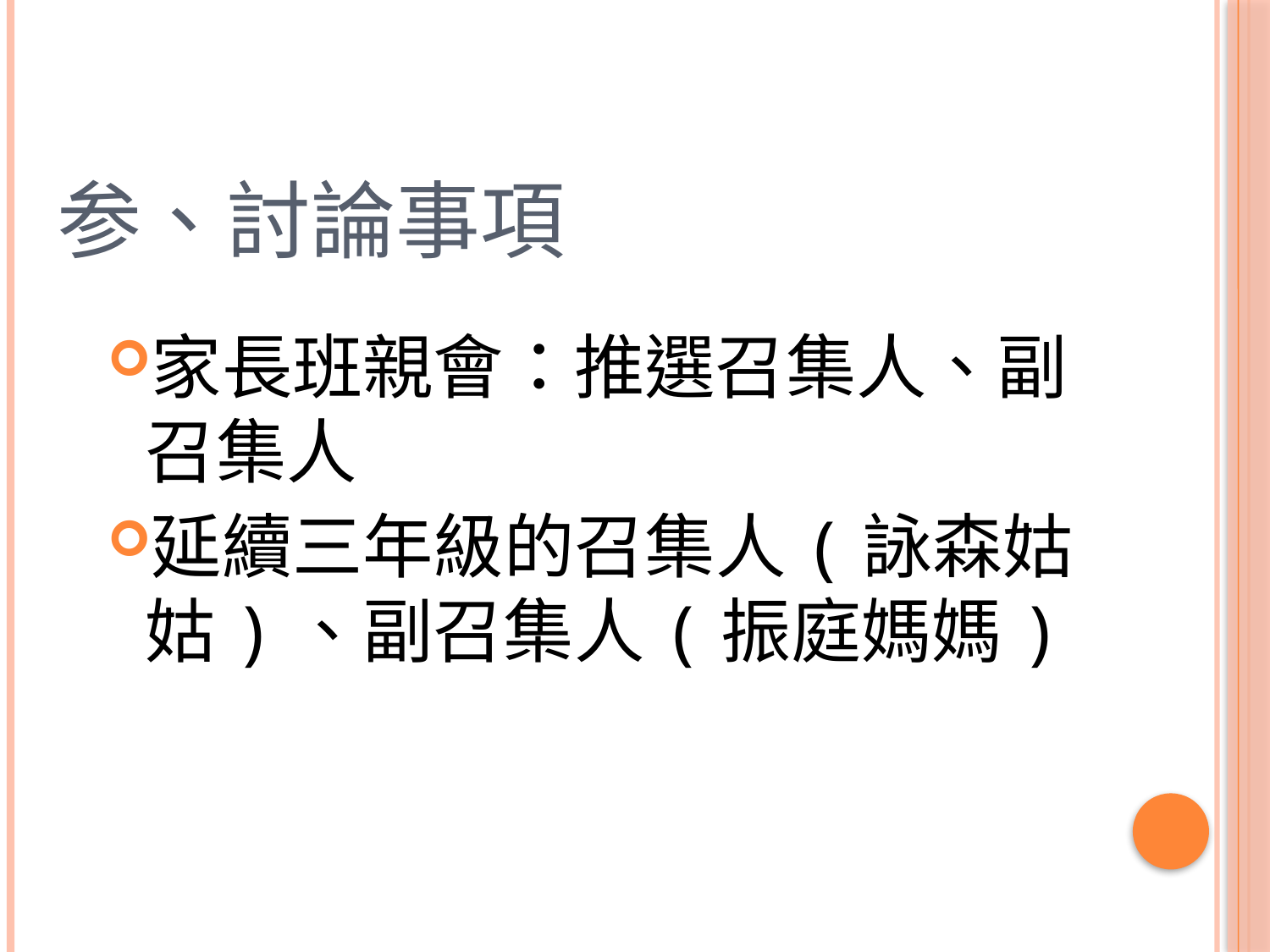

# 参、討論事項
家長班親會：推選召集人、副召集人
延續三年級的召集人(詠森姑姑)、副召集人(振庭媽媽)